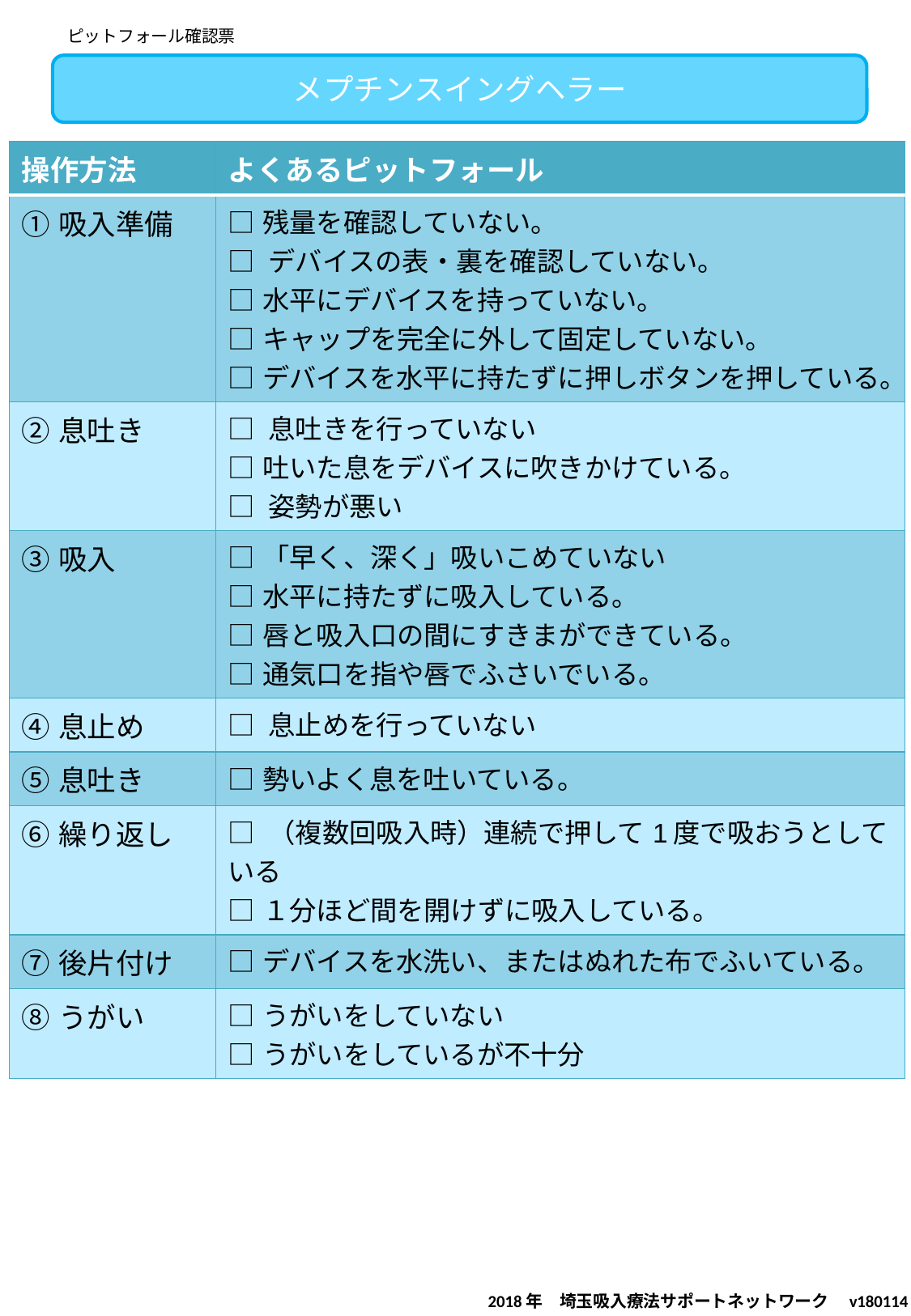

ピットフォール確認票
メプチンスイングヘラー
| 操作方法 | よくあるピットフォール |
| --- | --- |
| ①吸入準備 | □残量を確認していない。 □ デバイスの表・裏を確認していない。 □水平にデバイスを持っていない。 □キャップを完全に外して固定していない。 □デバイスを水平に持たずに押しボタンを押している。 |
| ②息吐き | □ 息吐きを行っていない □吐いた息をデバイスに吹きかけている。 □ 姿勢が悪い |
| ③吸入 | □「早く、深く」吸いこめていない □水平に持たずに吸入している。 □唇と吸入口の間にすきまができている。 □通気口を指や唇でふさいでいる。 |
| ④息止め | □ 息止めを行っていない |
| ⑤息吐き | □勢いよく息を吐いている。 |
| ⑥繰り返し | □ （複数回吸入時）連続で押して1度で吸おうとしている □１分ほど間を開けずに吸入している。 |
| ⑦後片付け | □デバイスを水洗い、またはぬれた布でふいている。 |
| ⑧うがい | □うがいをしていない □うがいをしているが不十分 |
2018年　埼玉吸入療法サポートネットワーク　v180114